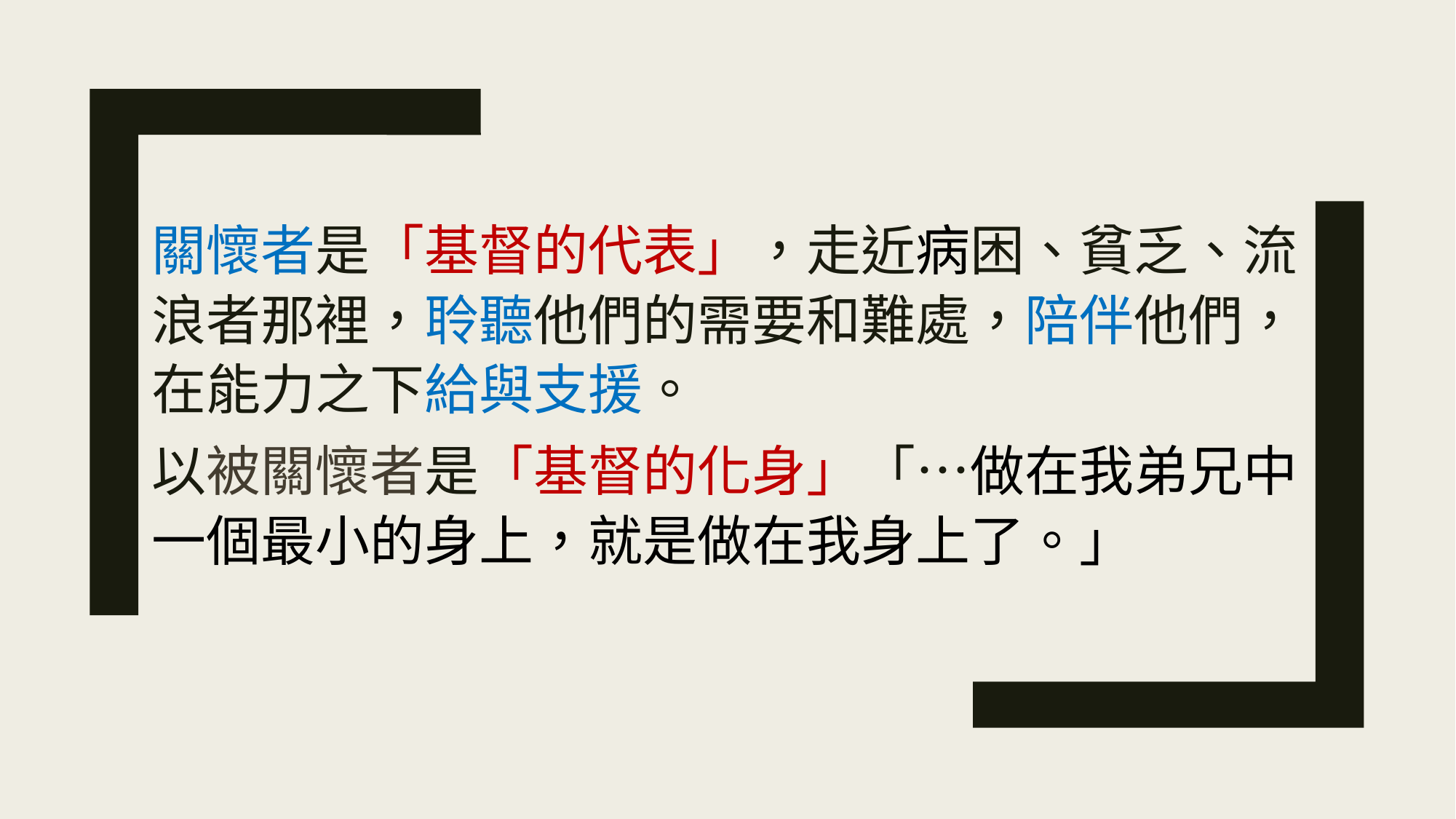

關懷者是「基督的代表」，走近病困、貧乏、流浪者那裡，聆聽他們的需要和難處，陪伴他們，在能力之下給與支援。
以被關懷者是「基督的化身」「…做在我弟兄中一個最小的身上，就是做在我身上了。」